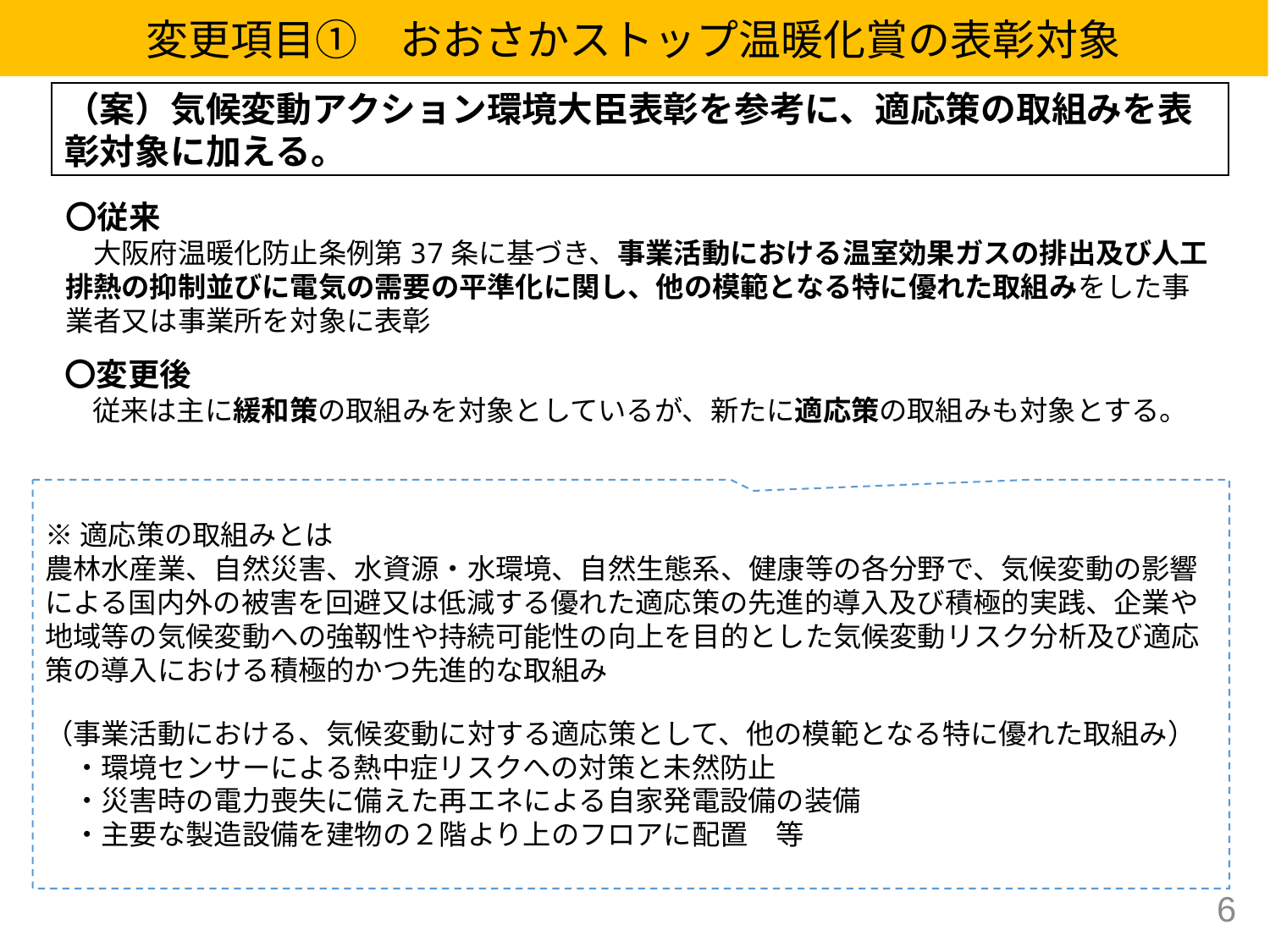

変更項目①　おおさかストップ温暖化賞の表彰対象
（案）気候変動アクション環境大臣表彰を参考に、適応策の取組みを表彰対象に加える。
〇従来
　大阪府温暖化防止条例第37条に基づき、事業活動における温室効果ガスの排出及び人工排熱の抑制並びに電気の需要の平準化に関し、他の模範となる特に優れた取組みをした事業者又は事業所を対象に表彰
〇変更後
　従来は主に緩和策の取組みを対象としているが、新たに適応策の取組みも対象とする。
※適応策の取組みとは
農林水産業、自然災害、水資源・水環境、自然生態系、健康等の各分野で、気候変動の影響による国内外の被害を回避又は低減する優れた適応策の先進的導入及び積極的実践、企業や地域等の気候変動への強靱性や持続可能性の向上を目的とした気候変動リスク分析及び適応策の導入における積極的かつ先進的な取組み

（事業活動における、気候変動に対する適応策として、他の模範となる特に優れた取組み）
　・環境センサーによる熱中症リスクへの対策と未然防止
　・災害時の電力喪失に備えた再エネによる自家発電設備の装備
　・主要な製造設備を建物の２階より上のフロアに配置　等
6